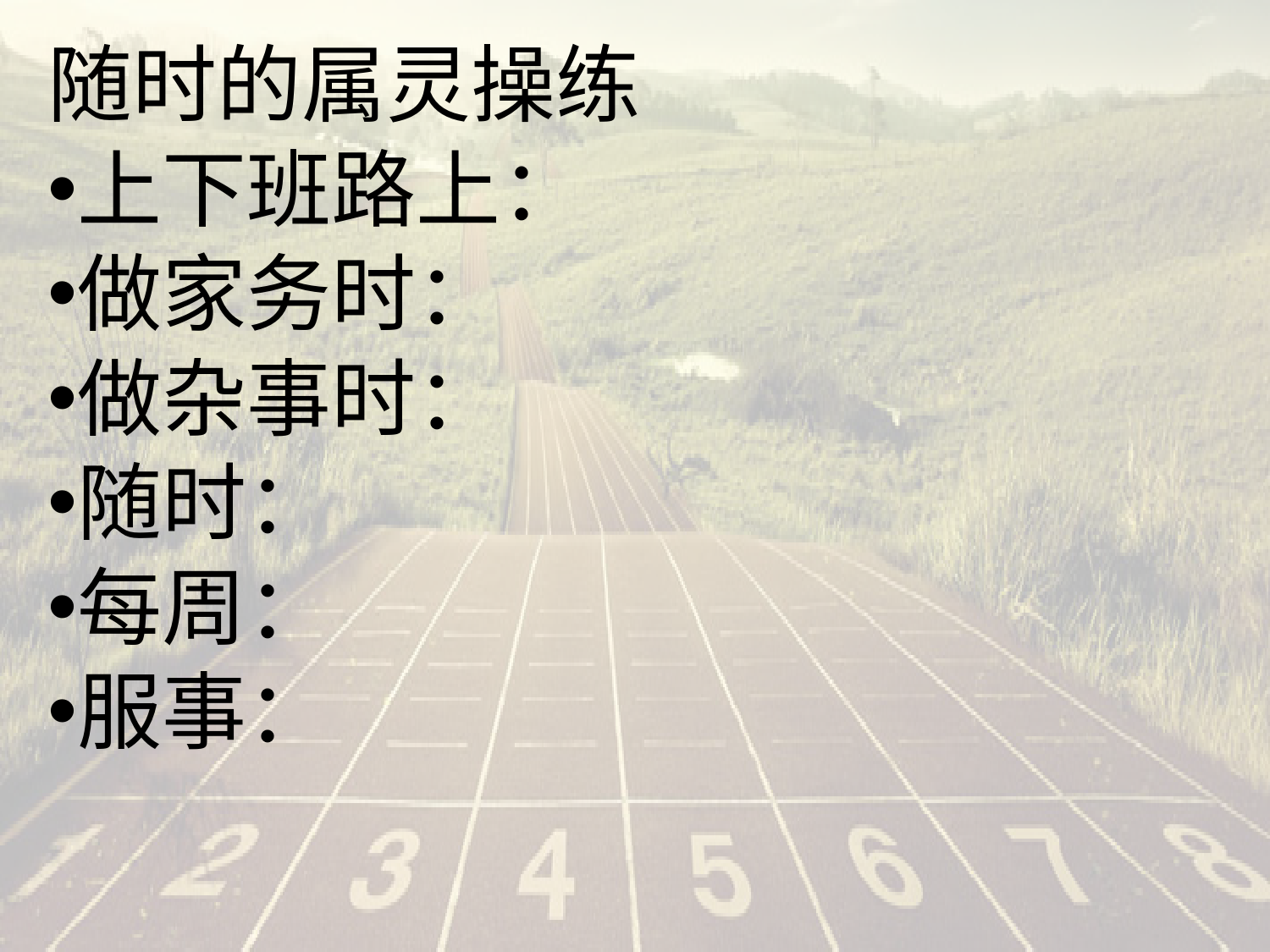

#
随时的属灵操练
上下班路上：
做家务时：
做杂事时：
随时：
每周：
服事：